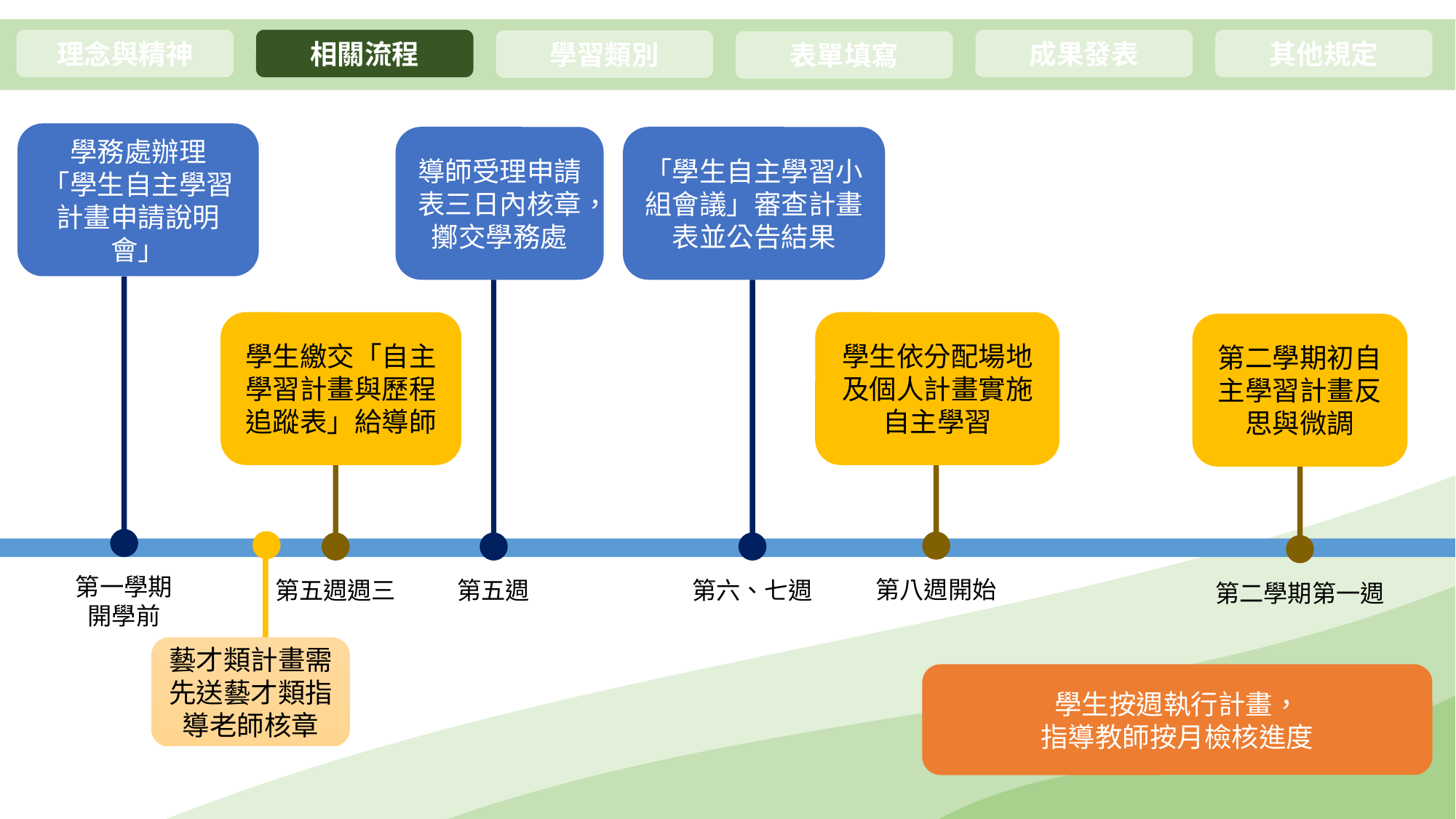

相關流程
成果發表
其他規定
理念與精神
學習類別
表單填寫
學務處辦理
「學生自主學習計畫申請說明會」

第一學期
開學前
導師受理申請表三日內核章，擲交學務處

第五週
「學生自主學習小組會議」審查計畫表並公告結果

第六、七週
學生繳交「自主學習計畫與歷程追蹤表」給導師

第五週週三

藝才類計畫需先送藝才類指導老師核章
學生依分配場地及個人計畫實施自主學習

第八週開始
第二學期初自主學習計畫反思與微調

第二學期第一週

學生按週執行計畫，
指導教師按月檢核進度